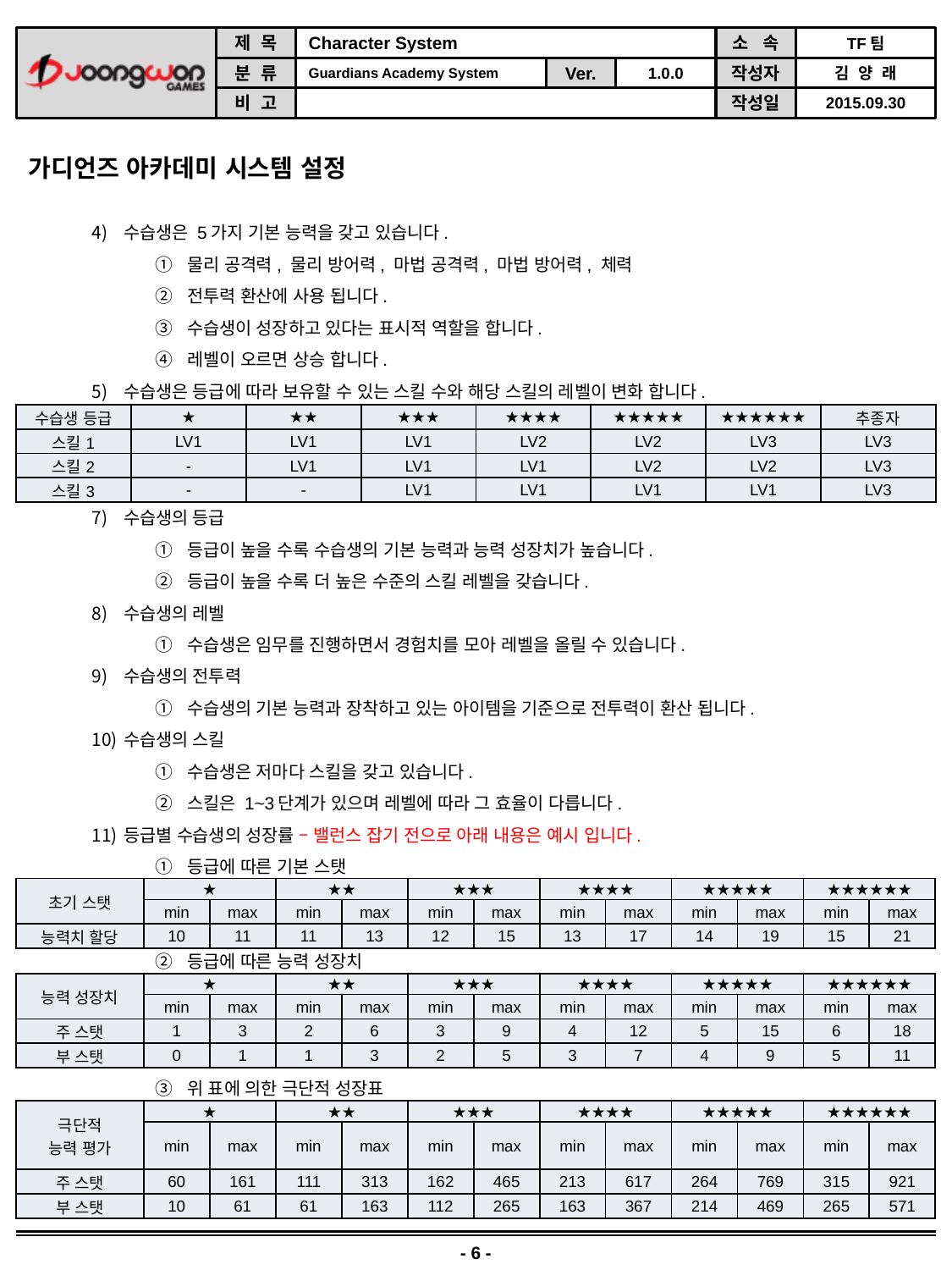

가디언즈 아카데미 시스템 설정
수습생은 5가지 기본 능력을 갖고 있습니다.
물리 공격력, 물리 방어력, 마법 공격력, 마법 방어력, 체력
전투력 환산에 사용 됩니다.
수습생이 성장하고 있다는 표시적 역할을 합니다.
레벨이 오르면 상승 합니다.
수습생은 등급에 따라 보유할 수 있는 스킬 수와 해당 스킬의 레벨이 변화 합니다.

수습생의 등급
등급이 높을 수록 수습생의 기본 능력과 능력 성장치가 높습니다.
등급이 높을 수록 더 높은 수준의 스킬 레벨을 갖습니다.
수습생의 레벨
수습생은 임무를 진행하면서 경험치를 모아 레벨을 올릴 수 있습니다.
수습생의 전투력
수습생의 기본 능력과 장착하고 있는 아이템을 기준으로 전투력이 환산 됩니다.
수습생의 스킬
수습생은 저마다 스킬을 갖고 있습니다.
스킬은 1~3단계가 있으며 레벨에 따라 그 효율이 다릅니다.
등급별 수습생의 성장률 – 밸런스 잡기 전으로 아래 내용은 예시 입니다.
등급에 따른 기본 스탯

등급에 따른 능력 성장치

위 표에 의한 극단적 성장표

| 수습생 등급 | ★ | ★★ | ★★★ | ★★★★ | ★★★★★ | ★★★★★★ | 추종자 |
| --- | --- | --- | --- | --- | --- | --- | --- |
| 스킬1 | LV1 | LV1 | LV1 | LV2 | LV2 | LV3 | LV3 |
| 스킬2 | - | LV1 | LV1 | LV1 | LV2 | LV2 | LV3 |
| 스킬3 | - | - | LV1 | LV1 | LV1 | LV1 | LV3 |
| 초기 스탯 | ★ |  | ★★ |  | ★★★ |  | ★★★★ |  | ★★★★★ |  | ★★★★★★ |  |
| --- | --- | --- | --- | --- | --- | --- | --- | --- | --- | --- | --- | --- |
|  | min | max | min | max | min | max | min | max | min | max | min | max |
| 능력치 할당 | 10 | 11 | 11 | 13 | 12 | 15 | 13 | 17 | 14 | 19 | 15 | 21 |
| 능력 성장치 | ★ |  | ★★ |  | ★★★ |  | ★★★★ |  | ★★★★★ |  | ★★★★★★ |  |
| --- | --- | --- | --- | --- | --- | --- | --- | --- | --- | --- | --- | --- |
|  | min | max | min | max | min | max | min | max | min | max | min | max |
| 주 스탯 | 1 | 3 | 2 | 6 | 3 | 9 | 4 | 12 | 5 | 15 | 6 | 18 |
| 부 스탯 | 0 | 1 | 1 | 3 | 2 | 5 | 3 | 7 | 4 | 9 | 5 | 11 |
| 극단적 능력 평가 | ★ |  | ★★ |  | ★★★ |  | ★★★★ |  | ★★★★★ |  | ★★★★★★ |  |
| --- | --- | --- | --- | --- | --- | --- | --- | --- | --- | --- | --- | --- |
|  | min | max | min | max | min | max | min | max | min | max | min | max |
| 주 스탯 | 60 | 161 | 111 | 313 | 162 | 465 | 213 | 617 | 264 | 769 | 315 | 921 |
| 부 스탯 | 10 | 61 | 61 | 163 | 112 | 265 | 163 | 367 | 214 | 469 | 265 | 571 |
- 6 -